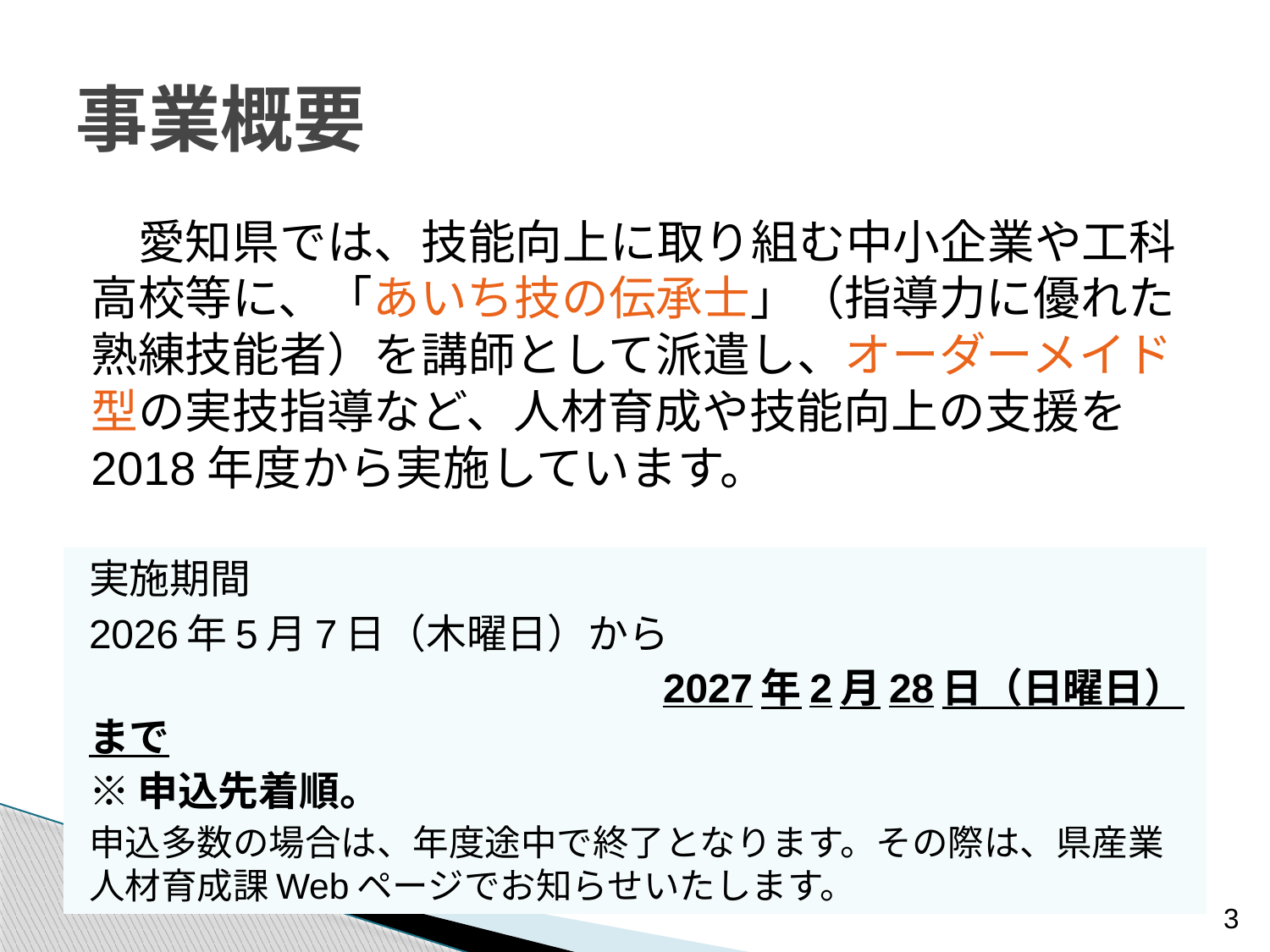

# 事業概要
　愛知県では、技能向上に取り組む中小企業や工科高校等に、「あいち技の伝承士」（指導力に優れた熟練技能者）を講師として派遣し、オーダーメイド型の実技指導など、人材育成や技能向上の支援を2018年度から実施しています。
実施期間
2026年5月7日（木曜日）から
　　　　　　　　　　　　　　2027年2月28日（日曜日）まで
※申込先着順。
申込多数の場合は、年度途中で終了となります。その際は、県産業人材育成課Webページでお知らせいたします。
3